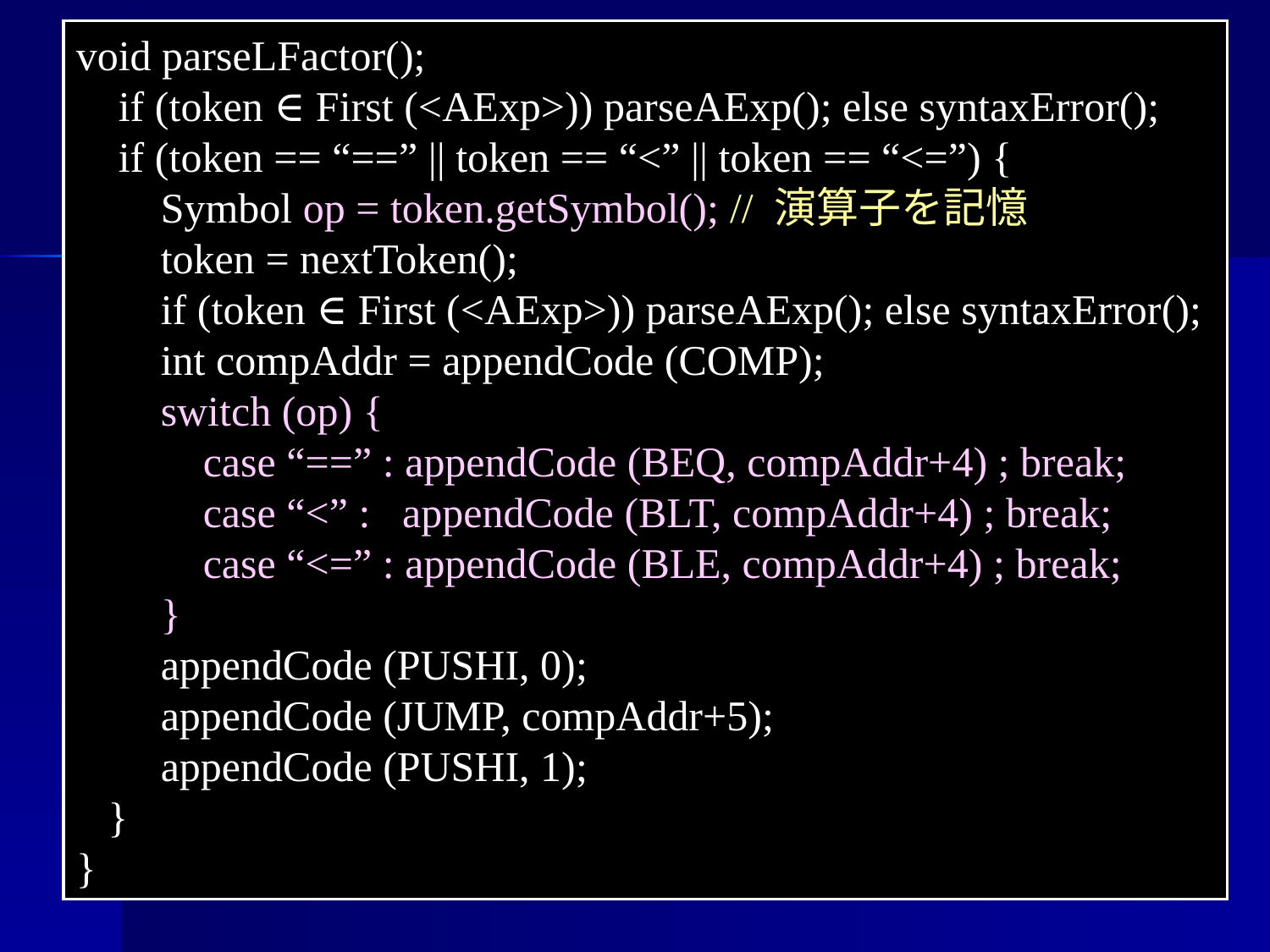

void parseLFactor();
    if (token ∈ First (<AExp>)) parseAExp(); else syntaxError();
    if (token == “==” || token == “<” || token == “<=”) {
        Symbol op = token.getSymbol(); // 演算子を記憶
        token = nextToken();
        if (token ∈ First (<AExp>)) parseAExp(); else syntaxError();
        int compAddr = appendCode (COMP);
        switch (op) {
            case “==” : appendCode (BEQ, compAddr+4) ; break;
            case “<” :   appendCode (BLT, compAddr+4) ; break;
            case “<=” : appendCode (BLE, compAddr+4) ; break;
        }
        appendCode (PUSHI, 0);
        appendCode (JUMP, compAddr+5);
        appendCode (PUSHI, 1);
   }
}